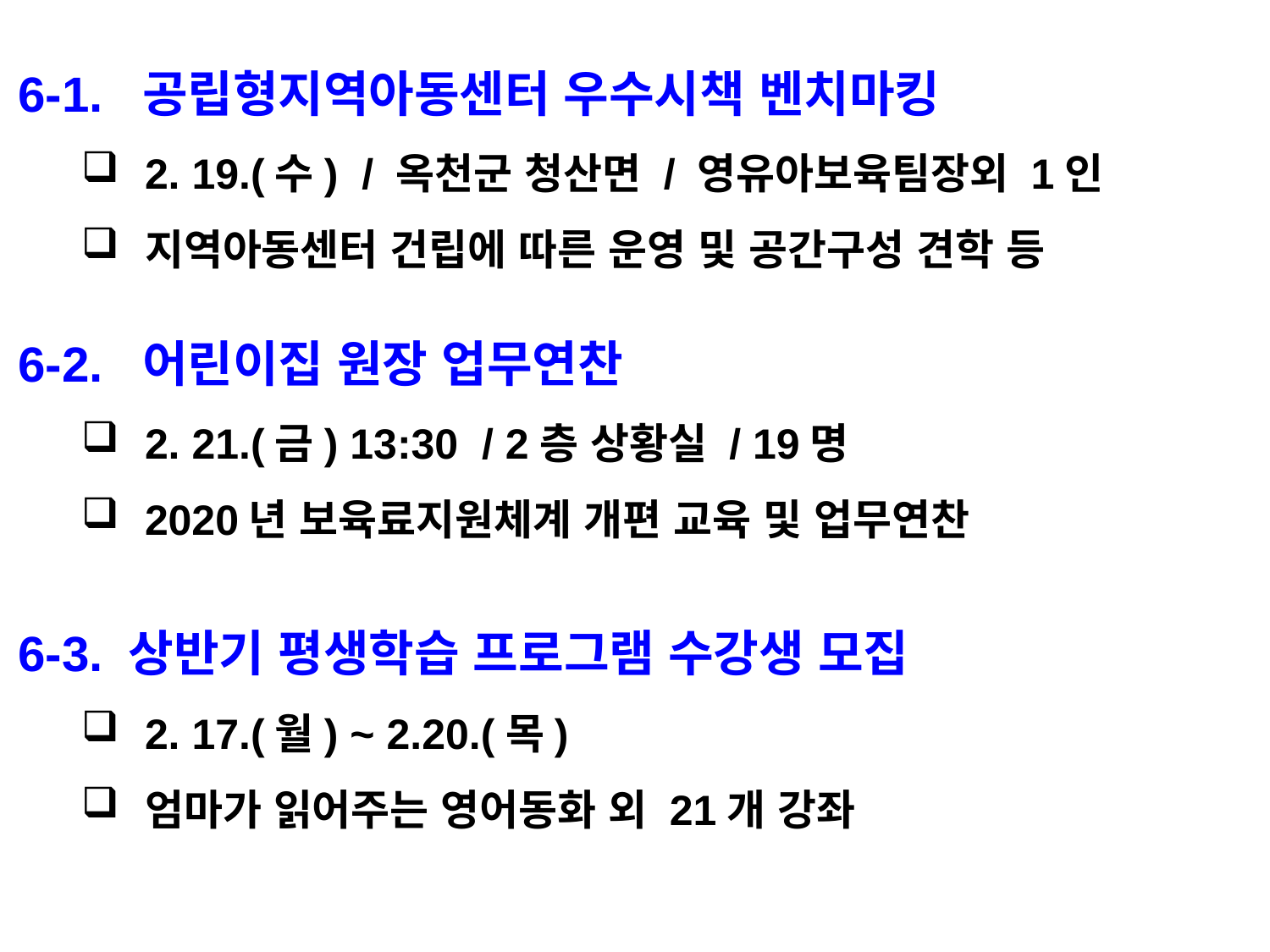

6-1.  공립형지역아동센터 우수시책 벤치마킹
2. 19.(수)  / 옥천군 청산면 / 영유아보육팀장외 1인
지역아동센터 건립에 따른 운영 및 공간구성 견학 등

6-2.  어린이집 원장 업무연찬
2. 21.(금) 13:30  / 2층 상황실 / 19명
2020년 보육료지원체계 개편 교육 및 업무연찬

6-3. 상반기 평생학습 프로그램 수강생 모집
2. 17.(월) ~ 2.20.(목)
엄마가 읽어주는 영어동화 외 21개 강좌